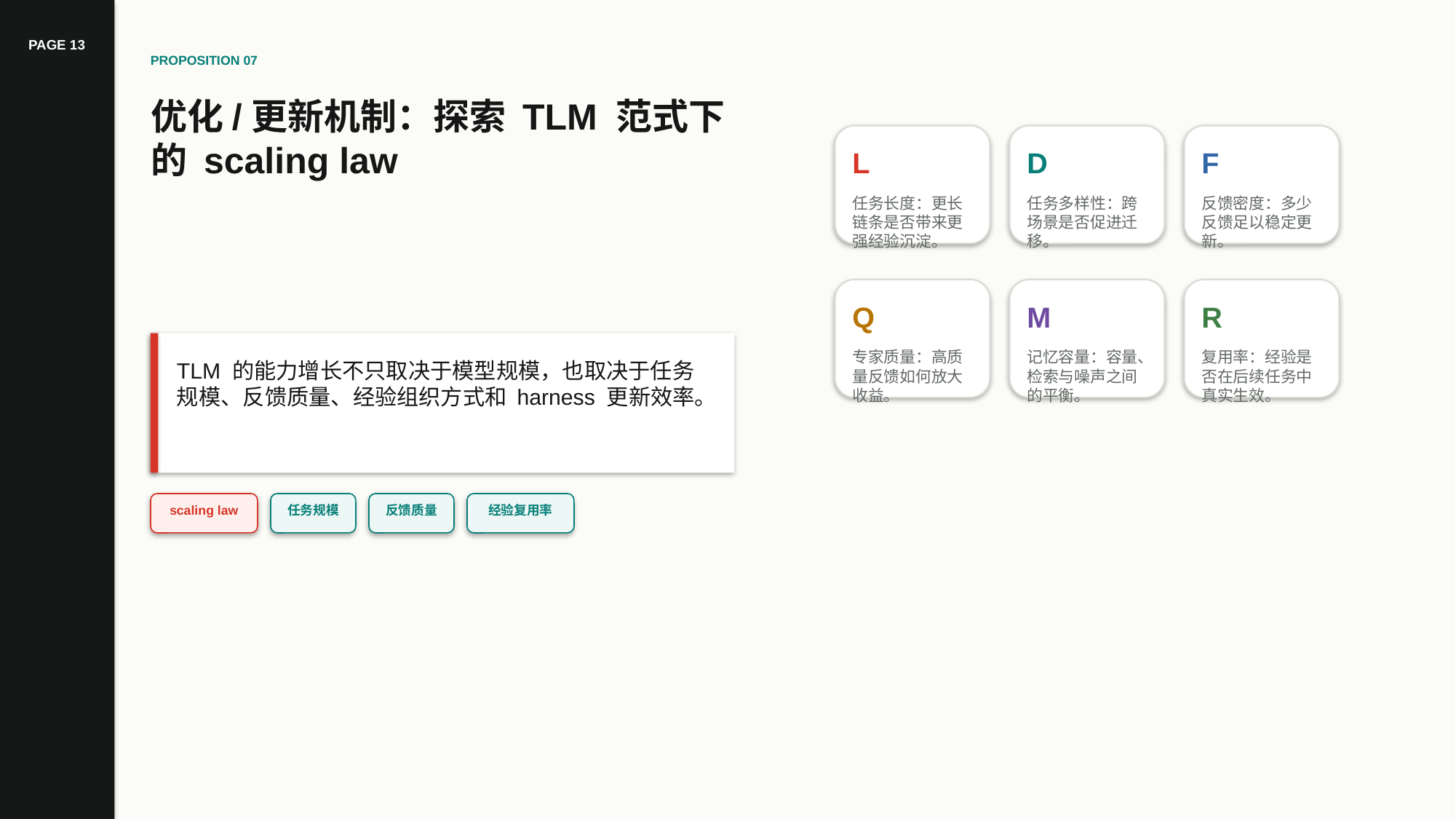

PAGE 13
PROPOSITION 07
优化/更新机制：探索 TLM 范式下的 scaling law

L
D
F
任务长度：更长链条是否带来更强经验沉淀。
任务多样性：跨场景是否促进迁移。
反馈密度：多少反馈足以稳定更新。

Q
M
R

专家质量：高质量反馈如何放大收益。
记忆容量：容量、检索与噪声之间的平衡。
复用率：经验是否在后续任务中真实生效。
TLM 的能力增长不只取决于模型规模，也取决于任务规模、反馈质量、经验组织方式和 harness 更新效率。

scaling law
任务规模
反馈质量
经验复用率